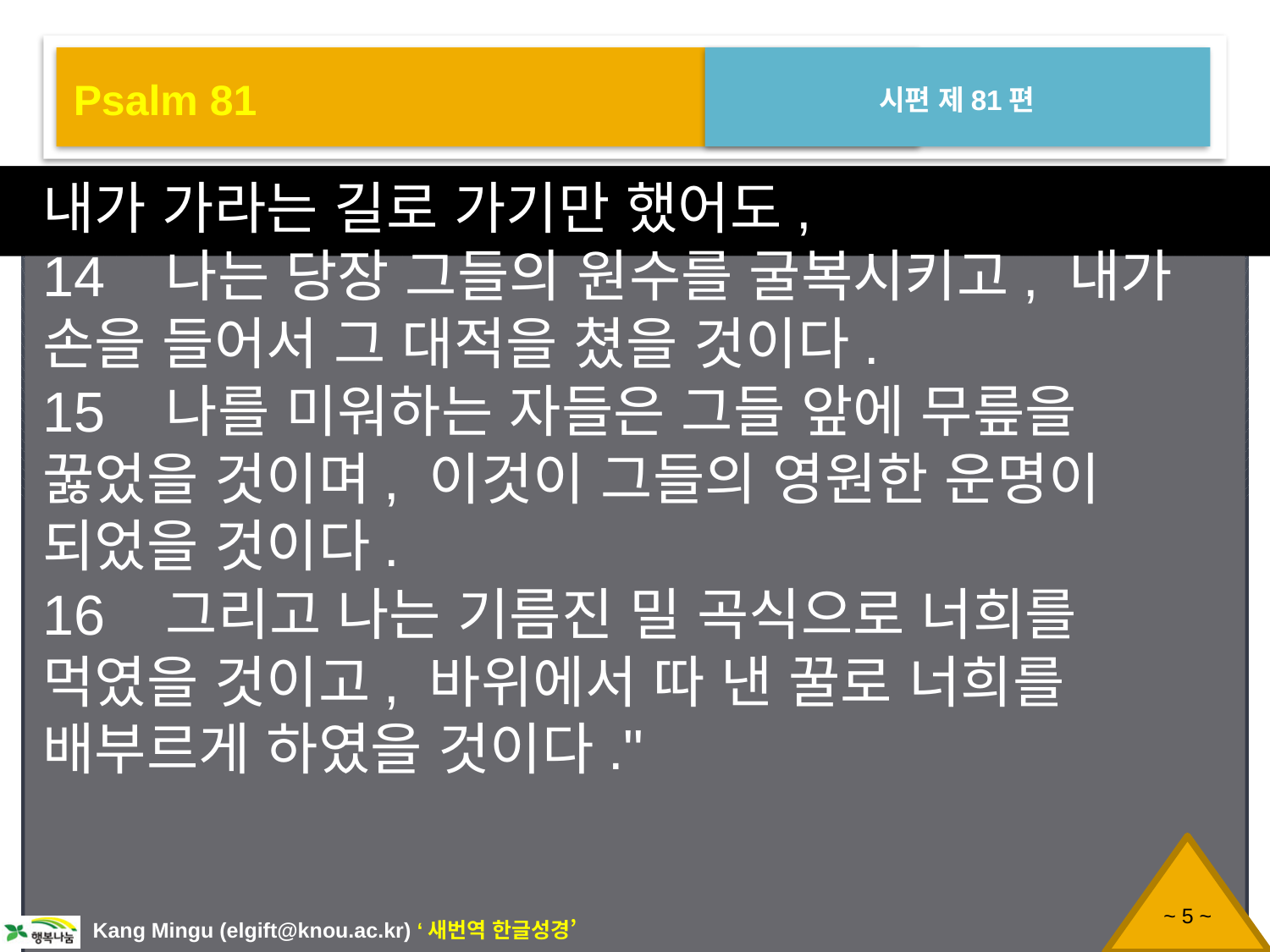

Psalm 81
시편 제81편
내가 가라는 길로 가기만 했어도,
14   나는 당장 그들의 원수를 굴복시키고, 내가 손을 들어서 그 대적을 쳤을 것이다.
15   나를 미워하는 자들은 그들 앞에 무릎을 꿇었을 것이며, 이것이 그들의 영원한 운명이 되었을 것이다.
16   그리고 나는 기름진 밀 곡식으로 너희를 먹였을 것이고, 바위에서 따 낸 꿀로 너희를 배부르게 하였을 것이다."